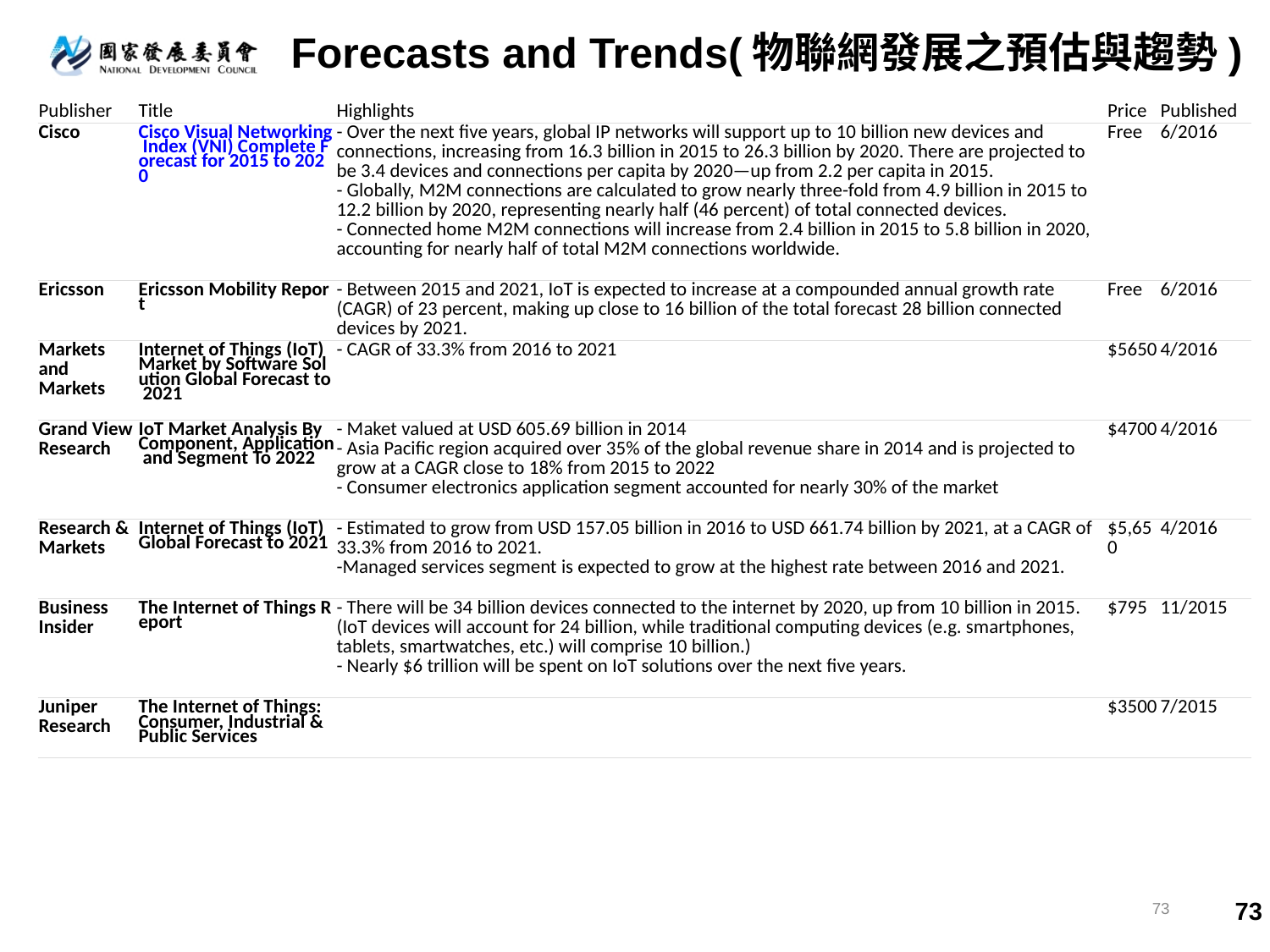

Forecasts and Trends(物聯網發展之預估與趨勢)
| Publisher | Title | Highlights | Price | Published |
| --- | --- | --- | --- | --- |
| Cisco | Cisco Visual Networking Index (VNI) Complete Forecast for 2015 to 2020 | - Over the next five years, global IP networks will support up to 10 billion new devices and connections, increasing from 16.3 billion in 2015 to 26.3 billion by 2020. There are projected to be 3.4 devices and connections per capita by 2020—up from 2.2 per capita in 2015. - Globally, M2M connections are calculated to grow nearly three-fold from 4.9 billion in 2015 to 12.2 billion by 2020, representing nearly half (46 percent) of total connected devices. - Connected home M2M connections will increase from 2.4 billion in 2015 to 5.8 billion in 2020, accounting for nearly half of total M2M connections worldwide. | Free | 6/2016 |
| Ericsson | Ericsson Mobility Report | - Between 2015 and 2021, IoT is expected to increase at a compounded annual growth rate (CAGR) of 23 percent, making up close to 16 billion of the total forecast 28 billion connected devices by 2021. | Free | 6/2016 |
| Markets and Markets | Internet of Things (IoT) Market by Software Solution Global Forecast to 2021 | - CAGR of 33.3% from 2016 to 2021 | $5650 | 4/2016 |
| Grand View Research | IoT Market Analysis By Component, Application and Segment To 2022 | - Maket valued at USD 605.69 billion in 2014 - Asia Pacific region acquired over 35% of the global revenue share in 2014 and is projected to grow at a CAGR close to 18% from 2015 to 2022 - Consumer electronics application segment accounted for nearly 30% of the market | $4700 | 4/2016 |
| Research & Markets | Internet of Things (IoT) Global Forecast to 2021 | - Estimated to grow from USD 157.05 billion in 2016 to USD 661.74 billion by 2021, at a CAGR of 33.3% from 2016 to 2021. -Managed services segment is expected to grow at the highest rate between 2016 and 2021. | $5,650 | 4/2016 |
| Business Insider | The Internet of Things Report | - There will be 34 billion devices connected to the internet by 2020, up from 10 billion in 2015. (IoT devices will account for 24 billion, while traditional computing devices (e.g. smartphones, tablets, smartwatches, etc.) will comprise 10 billion.) - Nearly $6 trillion will be spent on IoT solutions over the next five years. | $795 | 11/2015 |
| Juniper Research | The Internet of Things: Consumer, Industrial & Public Services |  | $3500 | 7/2015 |
73
73